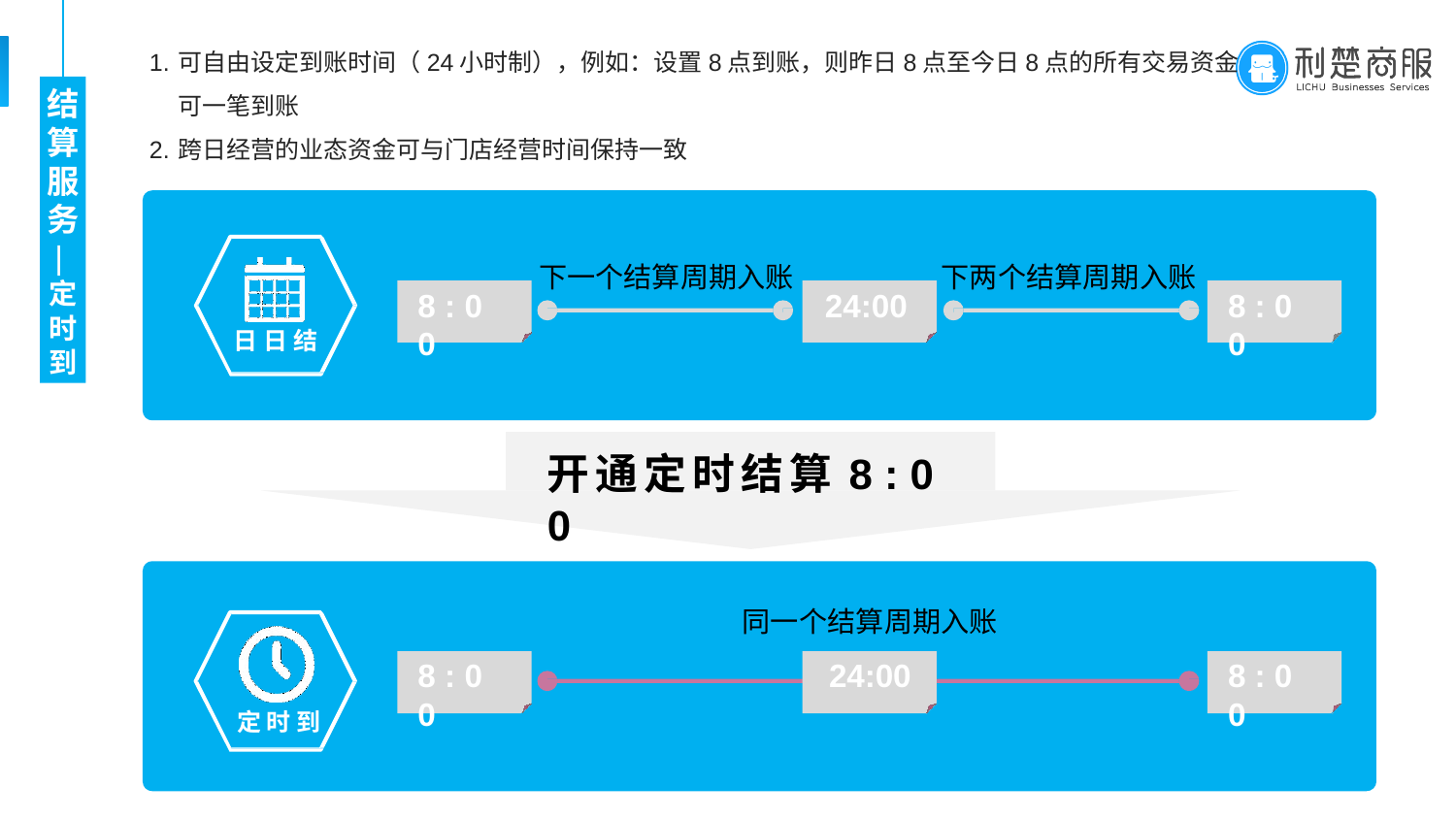

可自由设定到账时间（24小时制），例如：设置8点到账，则昨日8点至今日8点的所有交易资金可一笔到账
跨日经营的业态资金可与门店经营时间保持一致

# 结 算 服 务

|  定 时 到
下一个结算周期入账
下两个结算周期入账

8 : 0 0
24:00
8 : 0 0

日 日 结

开通定时结算8 : 0 0

同一个结算周期入账
24:00

8 : 0 0
8 : 0 0

定 时 到